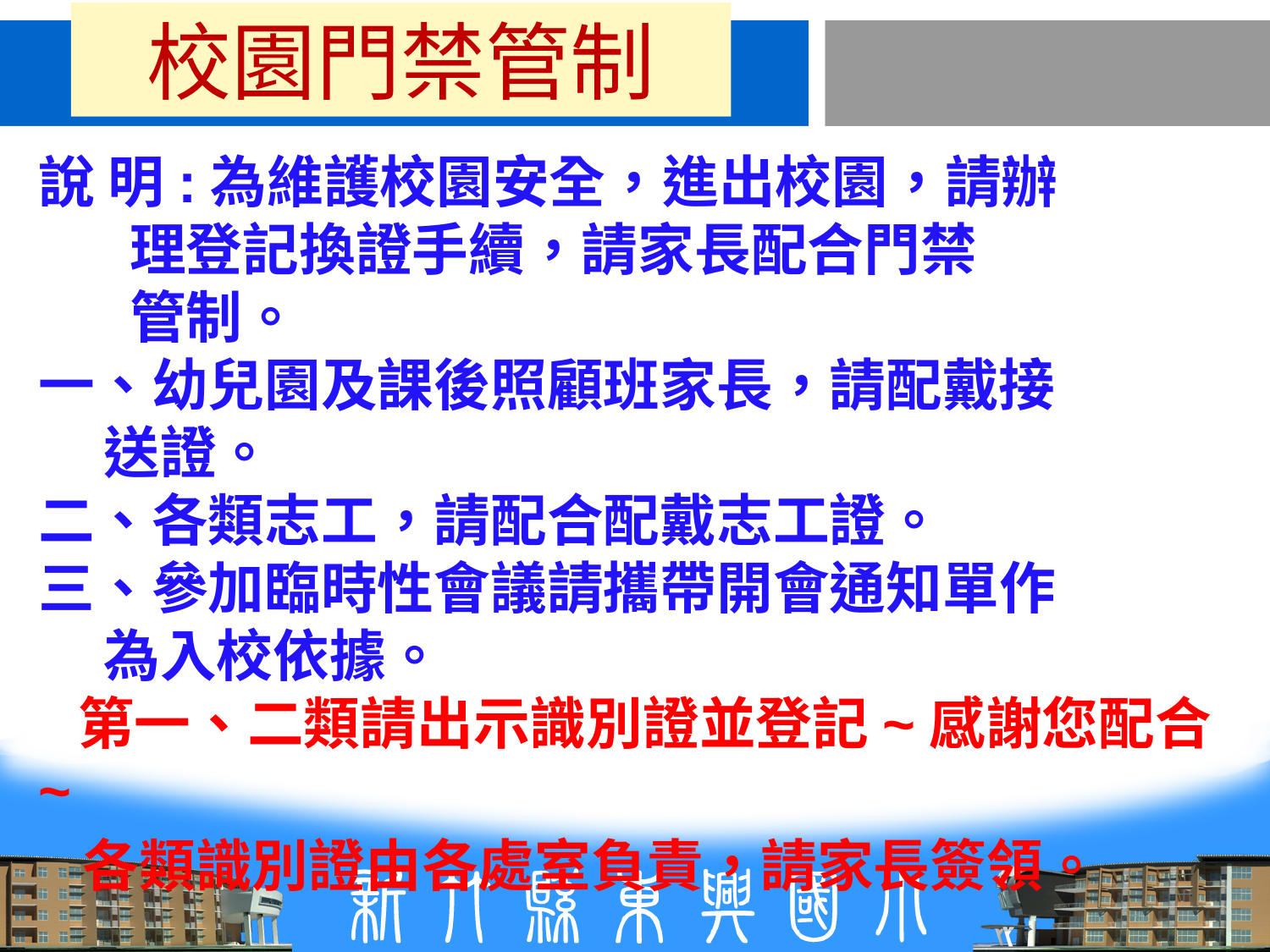

校園門禁管制
說 明:為維護校園安全，進出校園，請辦
      理登記換證手續，請家長配合門禁
      管制。
一、幼兒園及課後照顧班家長，請配戴接
    送證。
二、各類志工，請配合配戴志工證。
三、參加臨時性會議請攜帶開會通知單作
    為入校依據。
  第一、二類請出示識別證並登記~感謝您配合~
  各類識別證由各處室負責，請家長簽領。